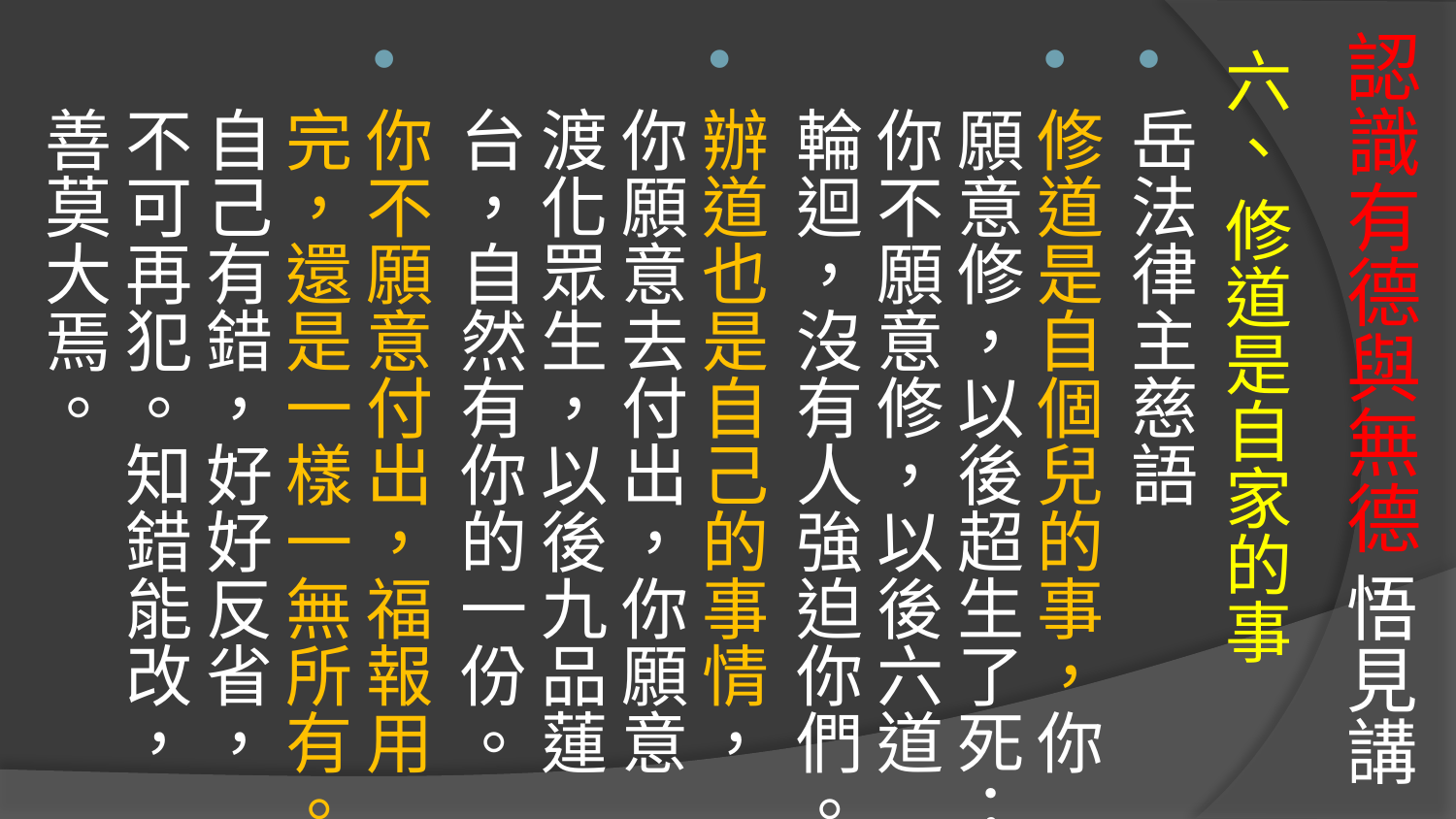

# 認識有德與無德 悟見講
六、 修道是自家的事
岳法律主慈語
修道是自個兒的事，你願意修，以後超生了死；你不願意修，以後六道輪迴，沒有人強迫你們。
辦道也是自己的事情，你願意去付出，你願意渡化眾生，以後九品蓮台，自然有你的一份。
你不願意付出，福報用完，還是一樣一無所有。自己有錯，好好反省，不可再犯。知錯能改，善莫大焉。